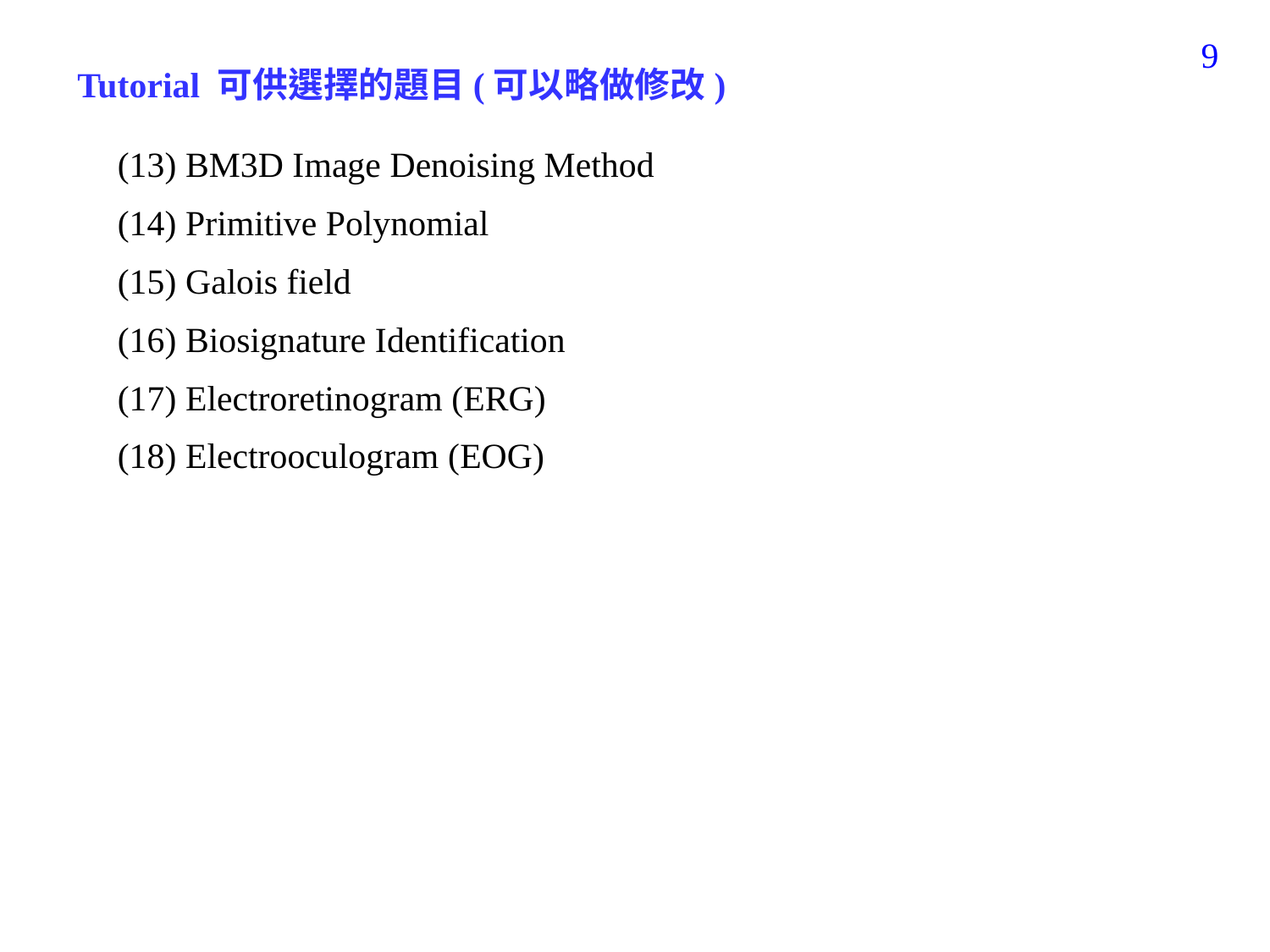

9
Tutorial 可供選擇的題目(可以略做修改)
(13) BM3D Image Denoising Method
(14) Primitive Polynomial
(15) Galois field
(16) Biosignature Identification
(17) Electroretinogram (ERG)
(18) Electrooculogram (EOG)